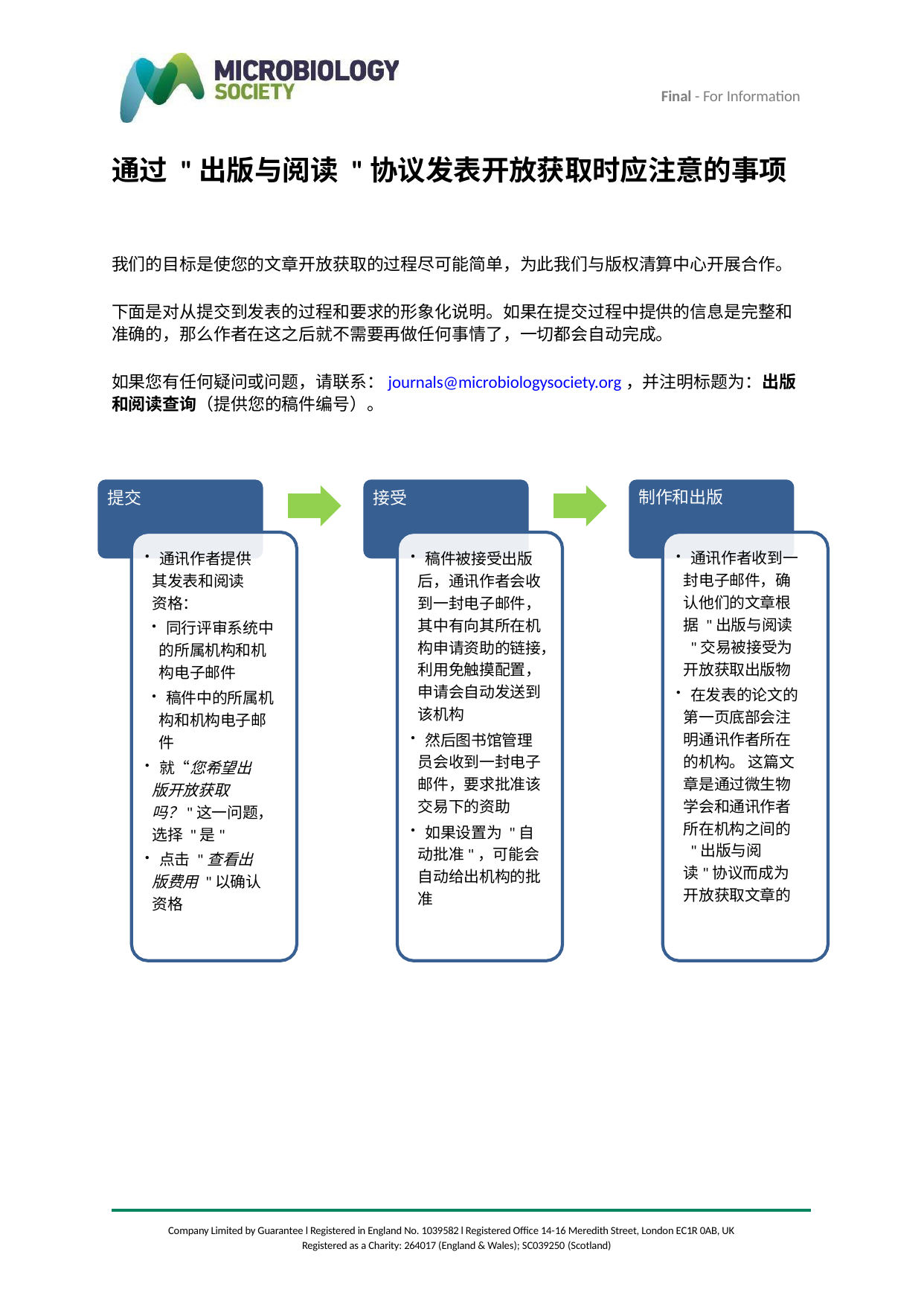

Final - For Information
通过 "出版与阅读 "协议发表开放获取时应注意的事项
我们的目标是使您的文章开放获取的过程尽可能简单，为此我们与版权清算中心开展合作。

下面是对从提交到发表的过程和要求的形象化说明。如果在提交过程中提供的信息是完整和准确的，那么作者在这之后就不需要再做任何事情了，一切都会自动完成。

如果您有任何疑问或问题，请联系：journals@microbiologysociety.org，并注明标题为：出版和阅读查询（提供您的稿件编号）。

制作和出版

提交
接受

 通讯作者收到一封电子邮件，确认他们的文章根据 "出版与阅读 "交易被接受为开放获取出版物
 在发表的论文的第一页底部会注明通讯作者所在的机构。 这篇文章是通过微生物学会和通讯作者所在机构之间的 "出版与阅读"协议而成为开放获取文章的
 通讯作者提供其发表和阅读资格：
 同行评审系统中的所属机构和机构电子邮件
 稿件中的所属机构和机构电子邮件
 就“您希望出版开放获取吗？"这一问题，选择 "是"
 点击 "查看出版费用 "以确认资格
 稿件被接受出版后，通讯作者会收到一封电子邮件，其中有向其所在机构申请资助的链接，利用免触摸配置，申请会自动发送到该机构
 然后图书馆管理员会收到一封电子邮件，要求批准该交易下的资助
 如果设置为 "自动批准"，可能会自动给出机构的批准

Company Limited by Guarantee l Registered in England No. 1039582 l Registered Office 14-16 Meredith Street, London EC1R 0AB, UK  Registered as a Charity: 264017 (England & Wales); SC039250 (Scotland)